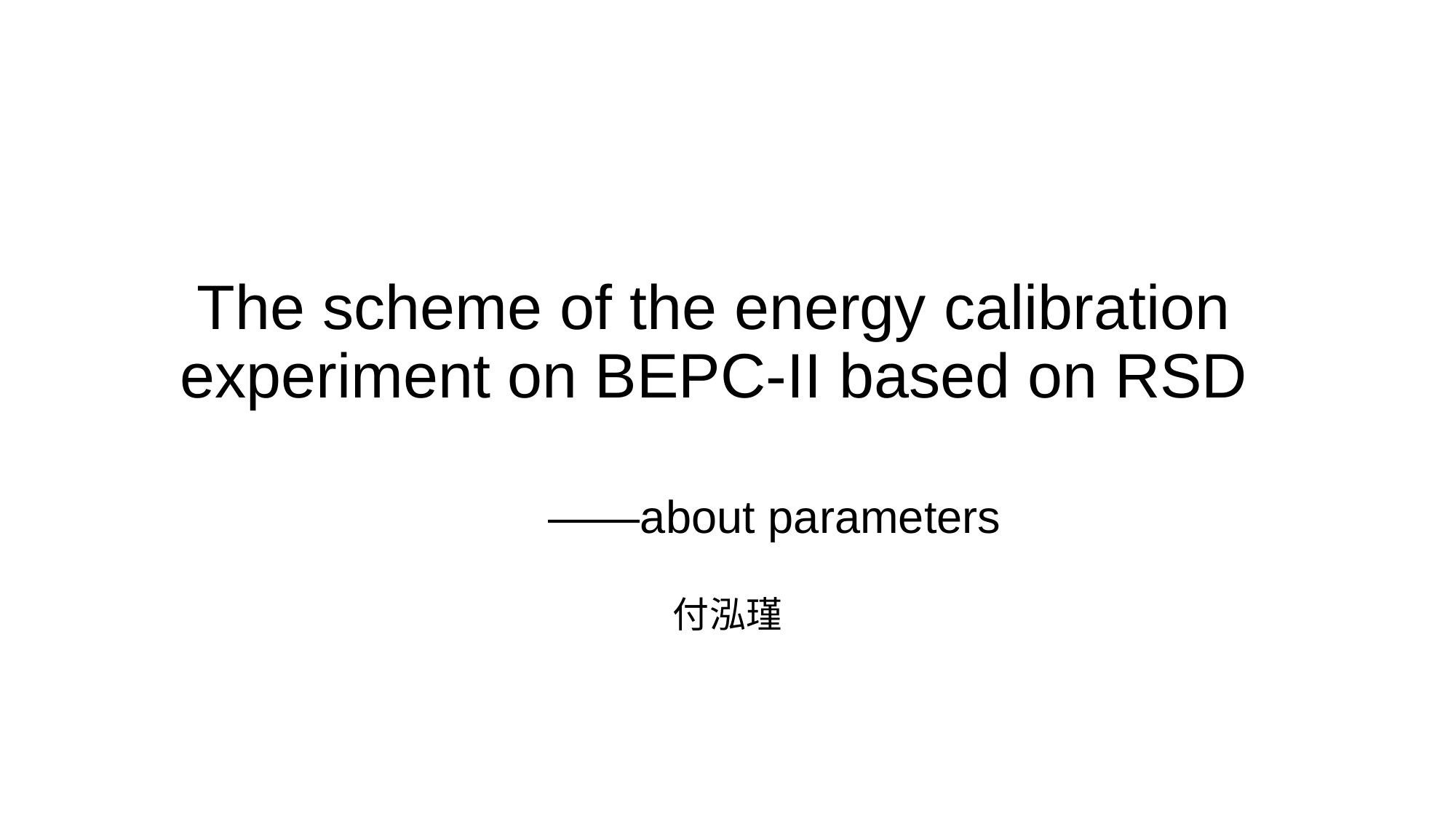

# The scheme of the energy calibration experiment on BEPC-II based on RSD ——about parameters
付泓瑾